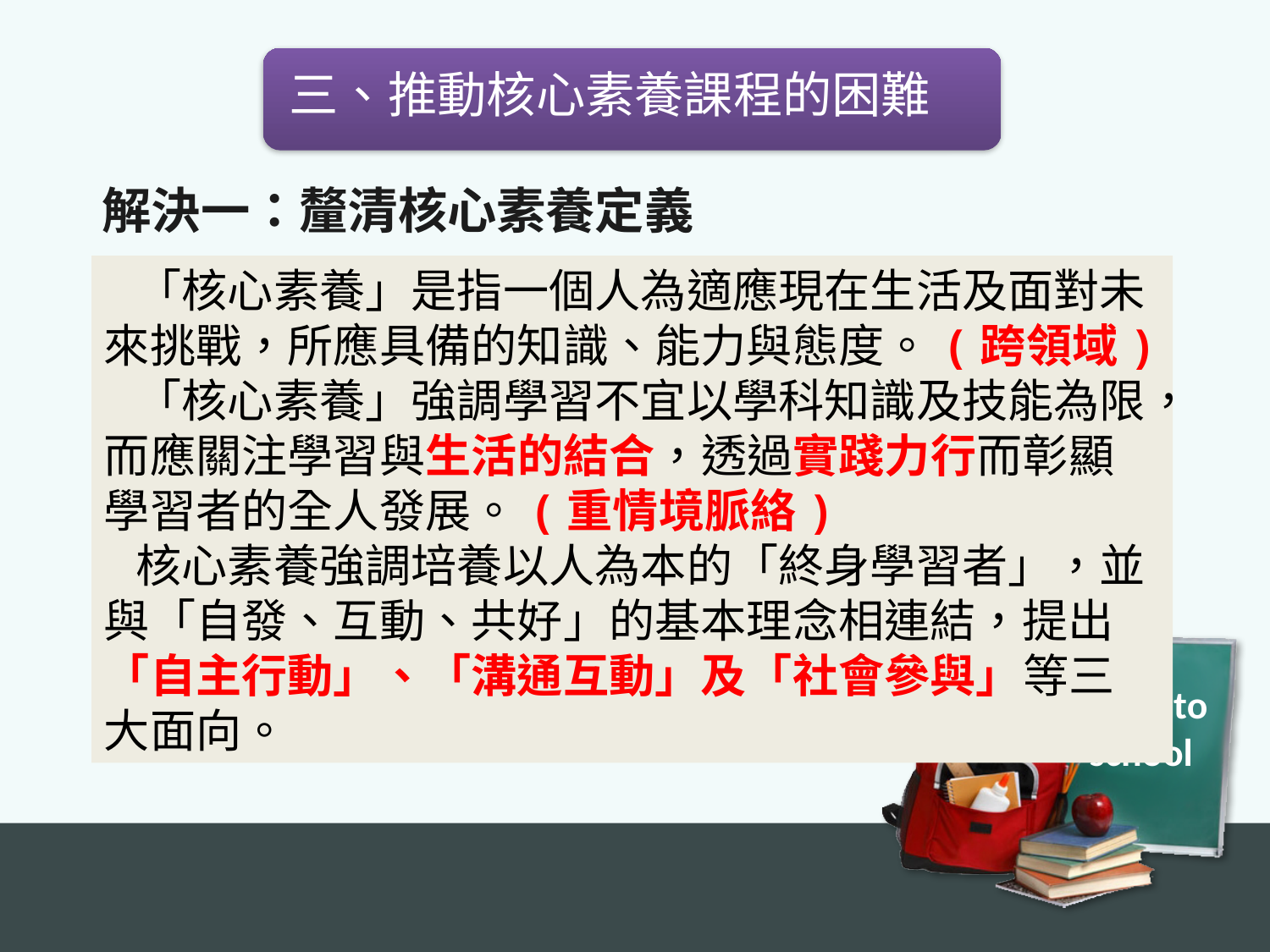

三、推動核心素養課程的困難
解決一：釐清核心素養定義
  「核心素養」是指一個人為適應現在生活及面對未來挑戰，所應具備的知識、能力與態度。(跨領域)
  「核心素養」強調學習不宜以學科知識及技能為限，而應關注學習與生活的結合，透過實踐力行而彰顯學習者的全人發展。(重情境脈絡)
  核心素養強調培養以人為本的「終身學習者」，並與「自發、互動、共好」的基本理念相連結，提出「自主行動」、「溝通互動」及「社會參與」等三大面向。
Back to
school